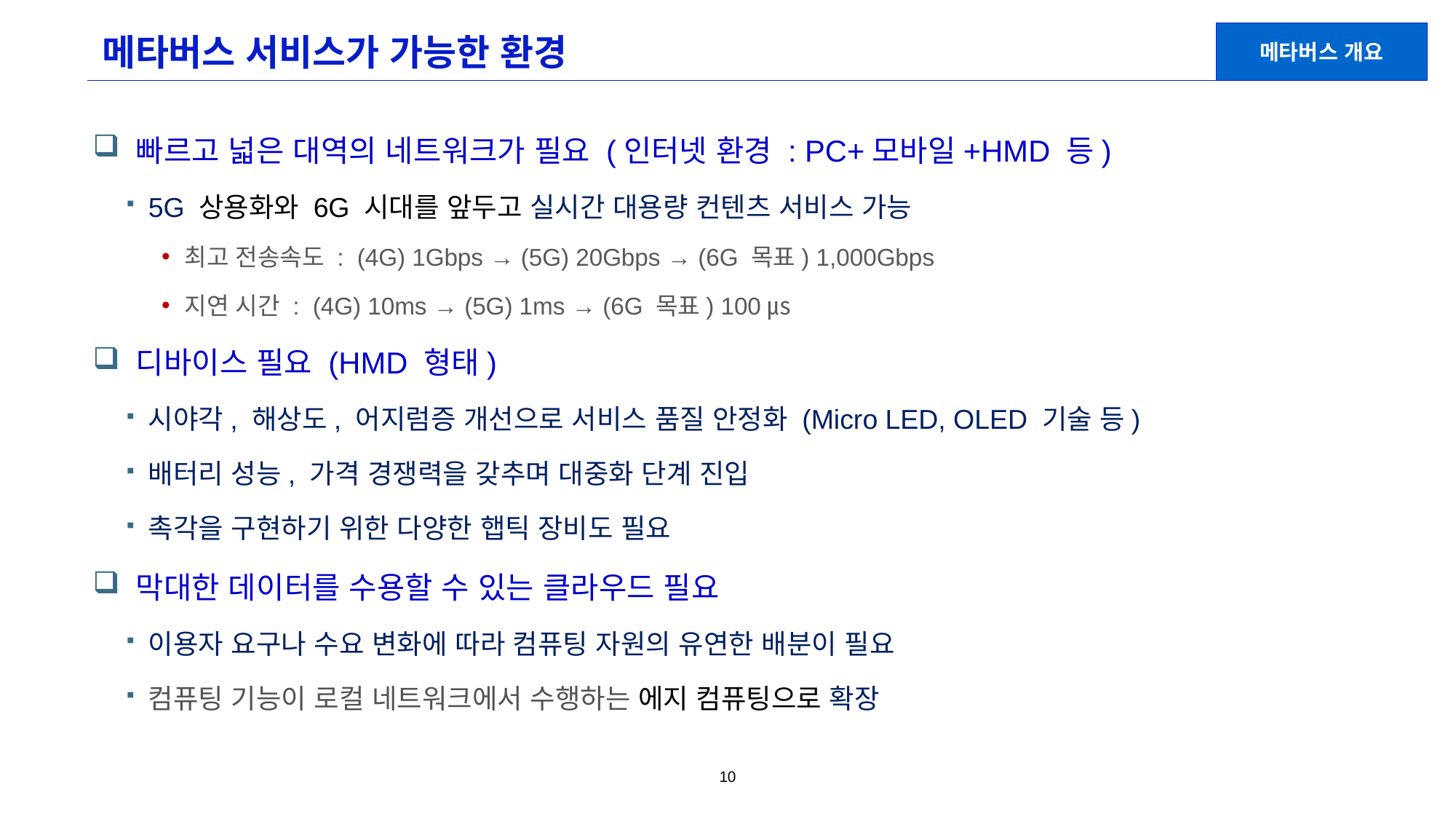

# 메타버스 서비스가 가능한 환경
메타버스 개요
빠르고 넓은 대역의 네트워크가 필요 (인터넷 환경 : PC+모바일+HMD 등)
5G 상용화와 6G 시대를 앞두고 실시간 대용량 컨텐츠 서비스 가능
최고 전송속도 :  (4G) 1Gbps → (5G) 20Gbps → (6G 목표) 1,000Gbps
지연 시간 :  (4G) 10ms → (5G) 1ms → (6G 목표) 100㎲
디바이스 필요 (HMD 형태)
시야각, 해상도, 어지럼증 개선으로 서비스 품질 안정화 (Micro LED, OLED 기술 등)
배터리 성능, 가격 경쟁력을 갖추며 대중화 단계 진입
촉각을 구현하기 위한 다양한 햅틱 장비도 필요
막대한 데이터를 수용할 수 있는 클라우드 필요
이용자 요구나 수요 변화에 따라 컴퓨팅 자원의 유연한 배분이 필요
컴퓨팅 기능이 로컬 네트워크에서 수행하는 에지 컴퓨팅으로 확장